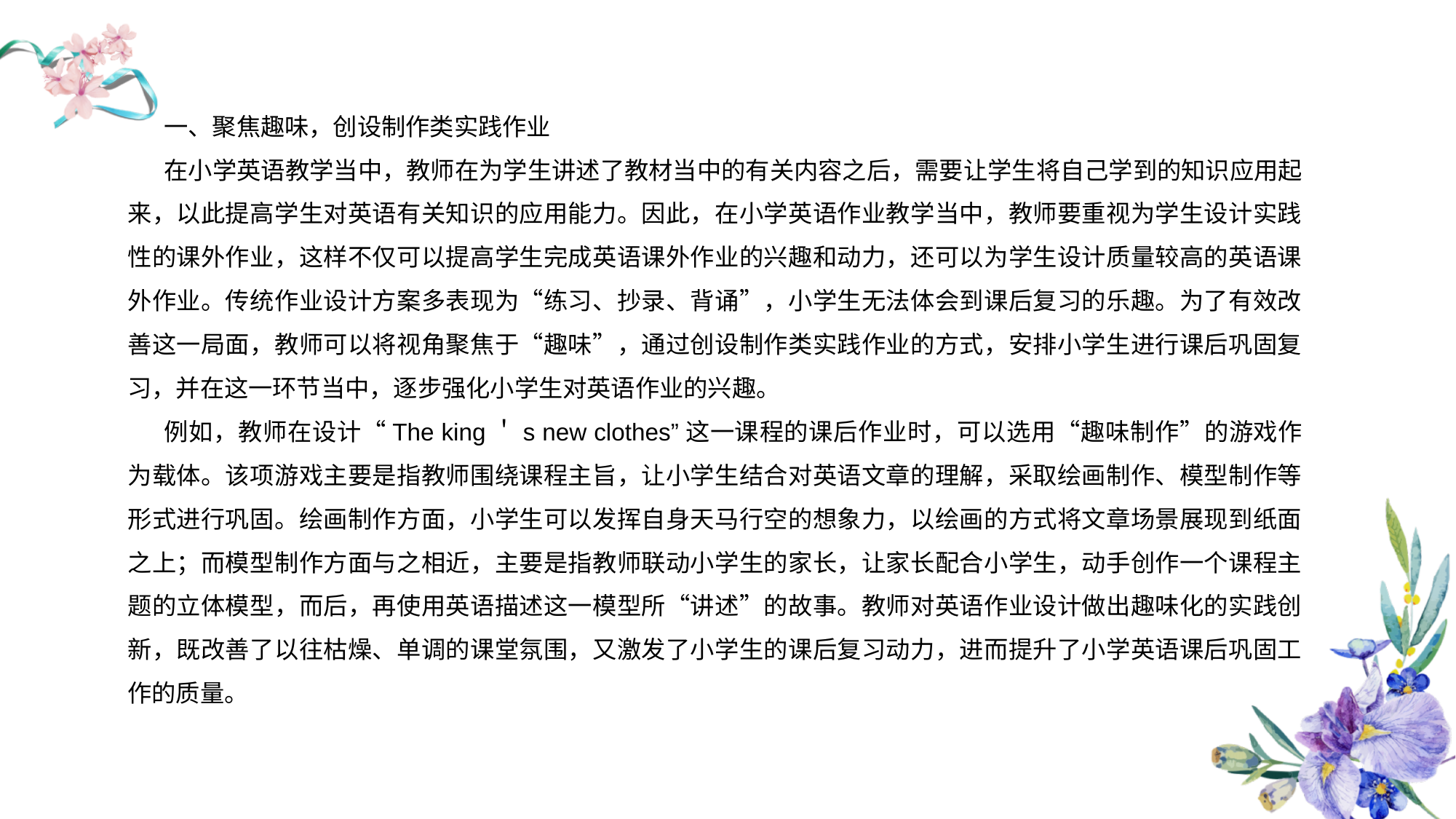

一、聚焦趣味，创设制作类实践作业
在小学英语教学当中，教师在为学生讲述了教材当中的有关内容之后，需要让学生将自己学到的知识应用起来，以此提高学生对英语有关知识的应用能力。因此，在小学英语作业教学当中，教师要重视为学生设计实践性的课外作业，这样不仅可以提高学生完成英语课外作业的兴趣和动力，还可以为学生设计质量较高的英语课外作业。传统作业设计方案多表现为“练习、抄录、背诵”，小学生无法体会到课后复习的乐趣。为了有效改善这一局面，教师可以将视角聚焦于“趣味”，通过创设制作类实践作业的方式，安排小学生进行课后巩固复习，并在这一环节当中，逐步强化小学生对英语作业的兴趣。
例如，教师在设计“The king＇s new clothes”这一课程的课后作业时，可以选用“趣味制作”的游戏作为载体。该项游戏主要是指教师围绕课程主旨，让小学生结合对英语文章的理解，采取绘画制作、模型制作等形式进行巩固。绘画制作方面，小学生可以发挥自身天马行空的想象力，以绘画的方式将文章场景展现到纸面之上；而模型制作方面与之相近，主要是指教师联动小学生的家长，让家长配合小学生，动手创作一个课程主题的立体模型，而后，再使用英语描述这一模型所“讲述”的故事。教师对英语作业设计做出趣味化的实践创新，既改善了以往枯燥、单调的课堂氛围，又激发了小学生的课后复习动力，进而提升了小学英语课后巩固工作的质量。